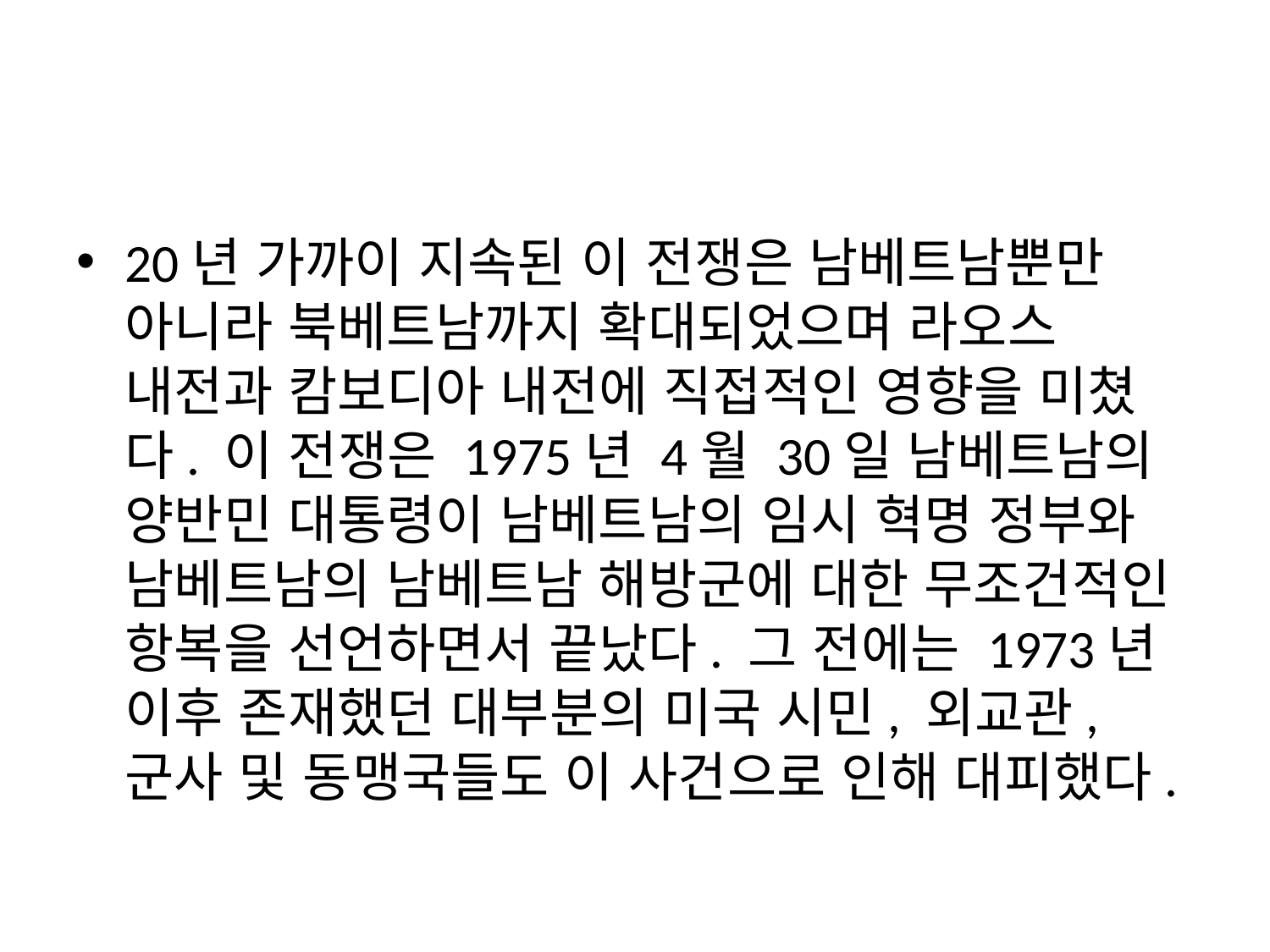

20년 가까이 지속된 이 전쟁은 남베트남뿐만 아니라 북베트남까지 확대되었으며 라오스 내전과 캄보디아 내전에 직접적인 영향을 미쳤다. 이 전쟁은 1975년 4월 30일 남베트남의 양반민 대통령이 남베트남의 임시 혁명 정부와 남베트남의 남베트남 해방군에 대한 무조건적인 항복을 선언하면서 끝났다. 그 전에는 1973년 이후 존재했던 대부분의 미국 시민, 외교관, 군사 및 동맹국들도 이 사건으로 인해 대피했다.